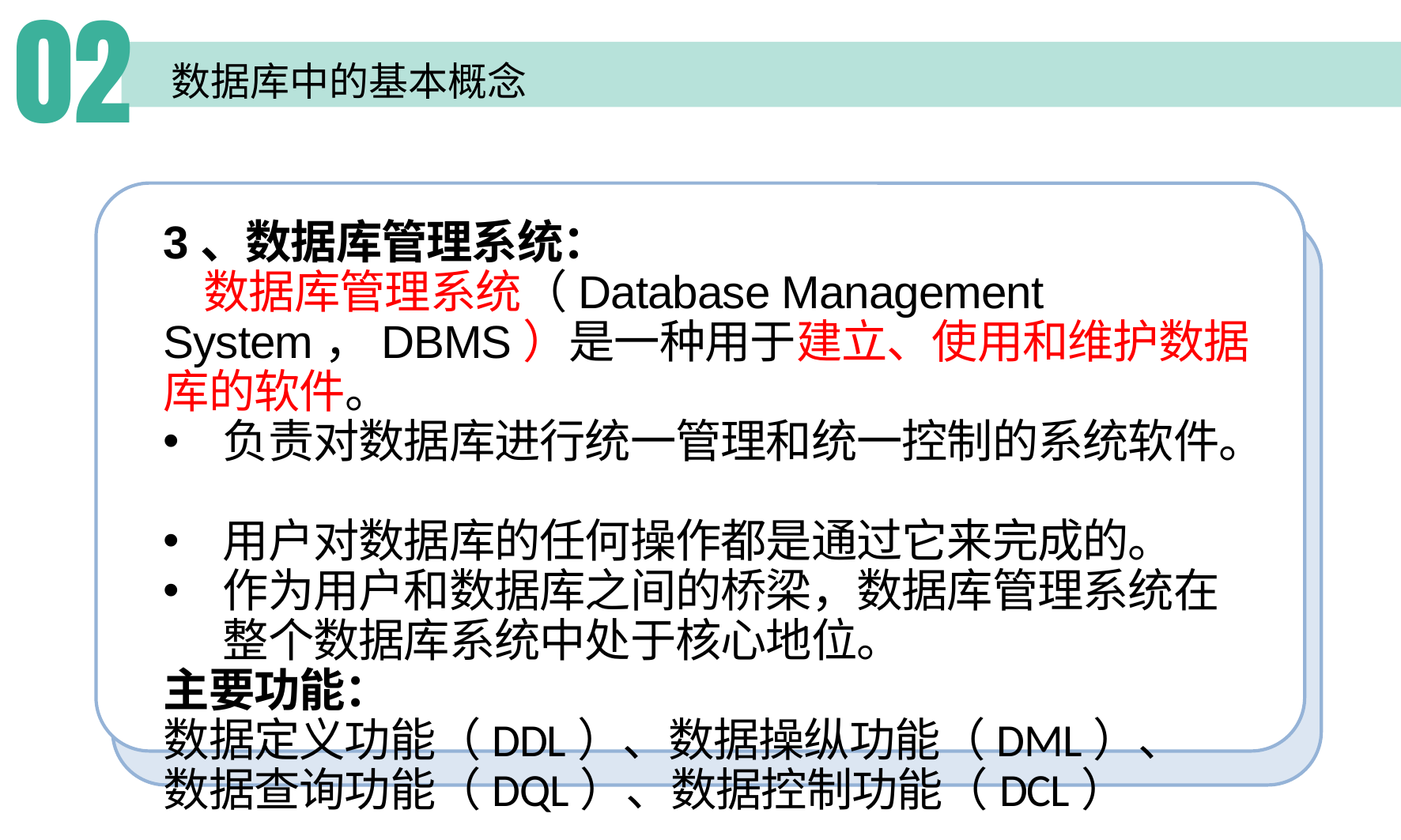

02

  数据库中的基本概念

3、数据库管理系统：
   数据库管理系统（Database Management System，DBMS）是一种用于建立、使用和维护数据库的软件。
负责对数据库进行统一管理和统一控制的系统软件。
用户对数据库的任何操作都是通过它来完成的。
作为用户和数据库之间的桥梁，数据库管理系统在整个数据库系统中处于核心地位。
主要功能：
数据定义功能（DDL）、数据操纵功能（DML）、
数据查询功能（DQL）、数据控制功能（DCL）